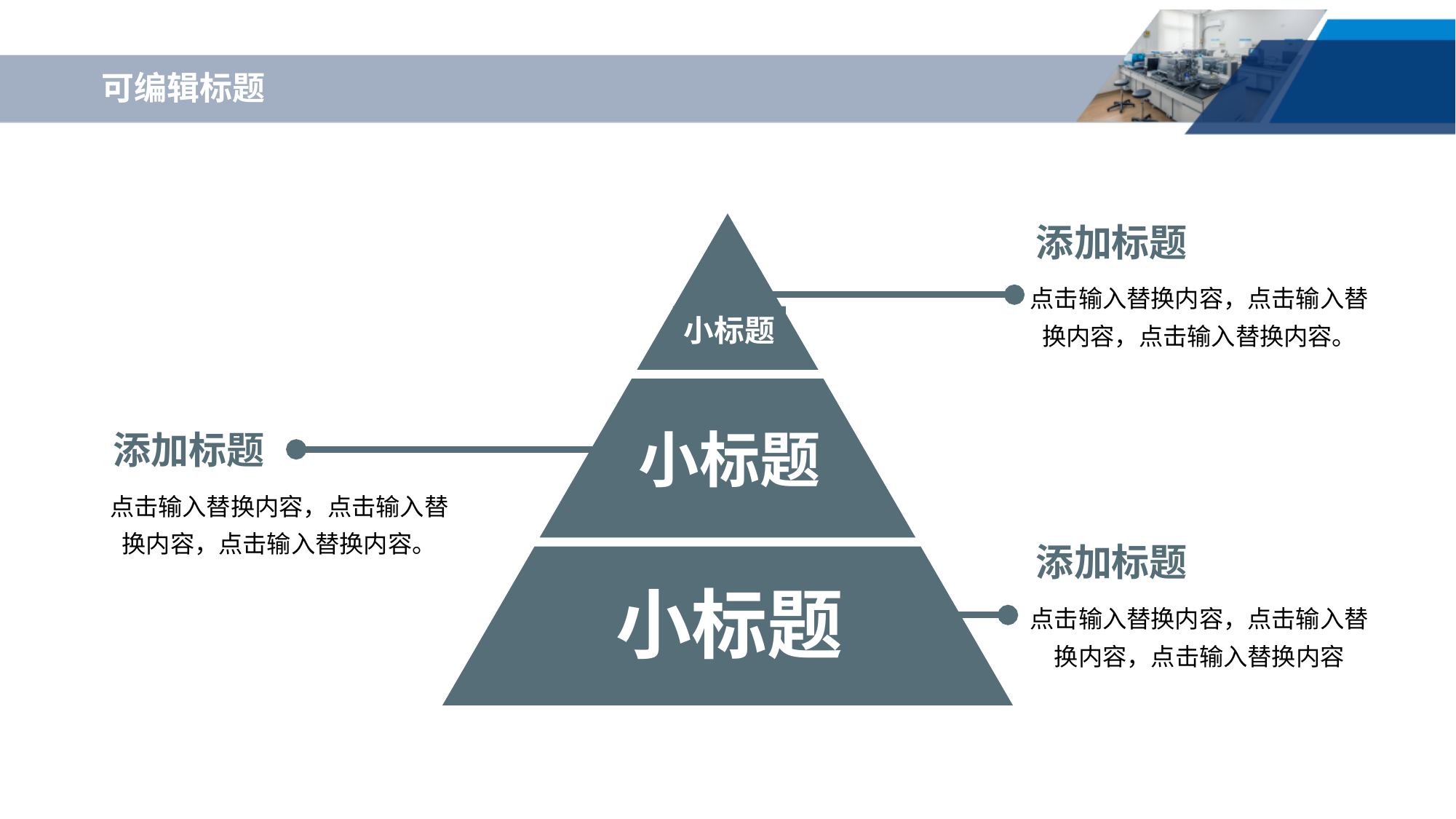

可编辑标题
添加标题
点击输入替换内容，点击输入替换内容，点击输入替换内容。

小标题

小标题

小标题
添加标题
点击输入替换内容，点击输入替换内容，点击输入替换内容。
添加标题
点击输入替换内容，点击输入替换内容，点击输入替换内容